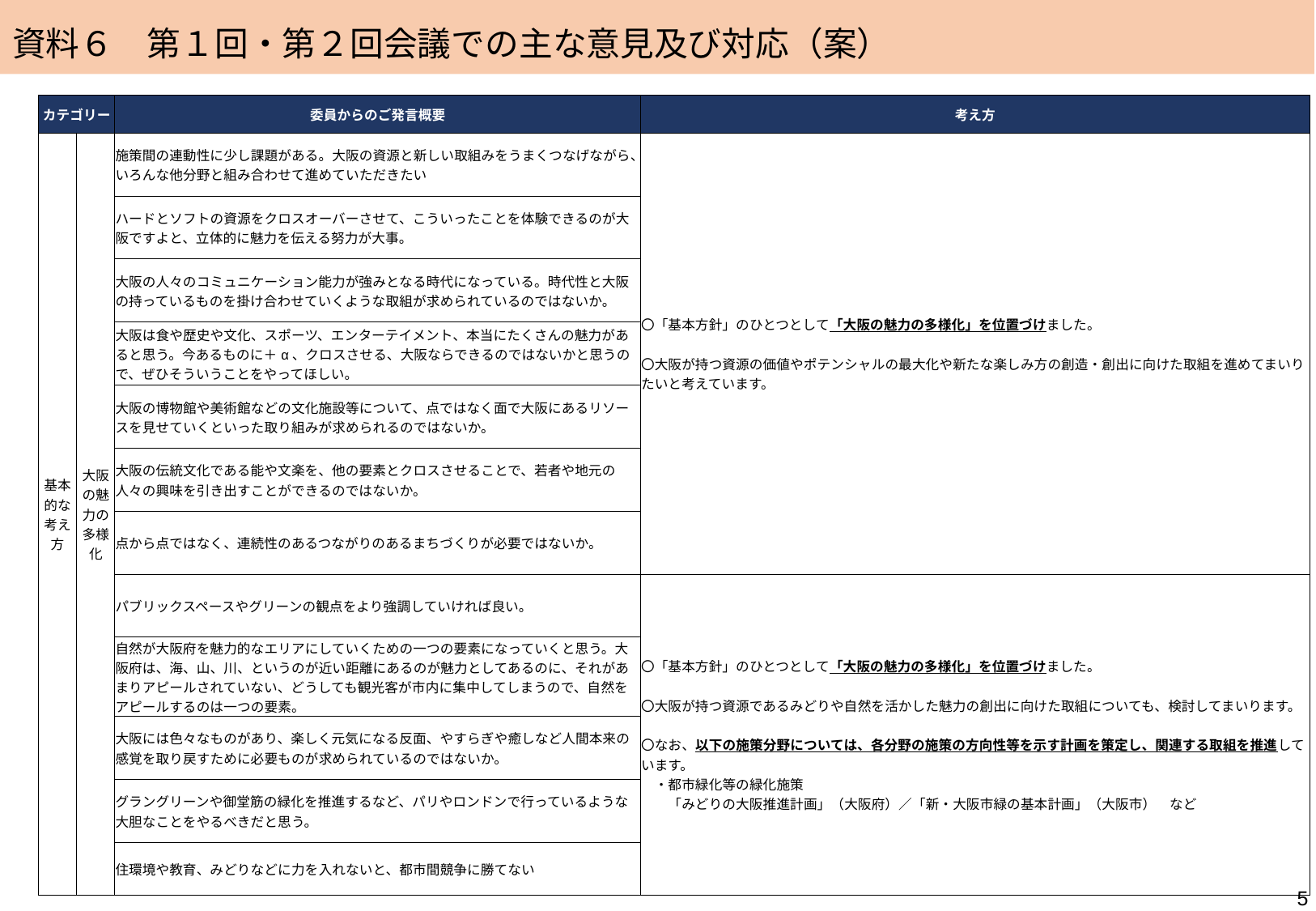

資料６　第１回・第２回会議での主な意見及び対応（案）
| カテゴリー |  | 委員からのご発言概要 | 考え方 |
| --- | --- | --- | --- |
| 基本的な考え方 | 大阪の魅力の多様化 | 施策間の連動性に少し課題がある。大阪の資源と新しい取組みをうまくつなげながら、いろんな他分野と組み合わせて進めていただきたい | 〇「基本方針」のひとつとして「大阪の魅力の多様化」を位置づけました。 〇大阪が持つ資源の価値やポテンシャルの最大化や新たな楽しみ方の創造・創出に向けた取組を進めてまいりたいと考えています。 |
|  |  | ハードとソフトの資源をクロスオーバーさせて、こういったことを体験できるのが大阪ですよと、立体的に魅力を伝える努力が大事。 |  |
|  |  | 大阪の人々のコミュニケーション能力が強みとなる時代になっている。時代性と大阪の持っているものを掛け合わせていくような取組が求められているのではないか。 |  |
|  |  | 大阪は食や歴史や文化、スポーツ、エンターテイメント、本当にたくさんの魅力があると思う。今あるものに＋α、クロスさせる、大阪ならできるのではないかと思うので、ぜひそういうことをやってほしい。 |  |
|  |  | 大阪の博物館や美術館などの文化施設等について、点ではなく面で大阪にあるリソースを見せていくといった取り組みが求められるのではないか。 |  |
|  |  | 大阪の伝統文化である能や文楽を、他の要素とクロスさせることで、若者や地元の人々の興味を引き出すことができるのではないか。 |  |
|  |  | 点から点ではなく、連続性のあるつながりのあるまちづくりが必要ではないか。 |  |
|  |  | パブリックスペースやグリーンの観点をより強調していければ良い。 | 〇「基本方針」のひとつとして「大阪の魅力の多様化」を位置づけました。 〇大阪が持つ資源であるみどりや自然を活かした魅力の創出に向けた取組についても、検討してまいります。 〇なお、以下の施策分野については、各分野の施策の方向性等を示す計画を策定し、関連する取組を推進しています。 　・都市緑化等の緑化施策 　　「みどりの大阪推進計画」（大阪府）／「新・大阪市緑の基本計画」（大阪市）　など |
|  |  | 自然が大阪府を魅力的なエリアにしていくための一つの要素になっていくと思う。大阪府は、海、山、川、というのが近い距離にあるのが魅力としてあるのに、それがあまりアピールされていない、どうしても観光客が市内に集中してしまうので、自然をアピールするのは一つの要素。 |  |
|  |  | 大阪には色々なものがあり、楽しく元気になる反面、やすらぎや癒しなど人間本来の感覚を取り戻すために必要ものが求められているのではないか。 |  |
|  |  | グラングリーンや御堂筋の緑化を推進するなど、パリやロンドンで行っているような大胆なことをやるべきだと思う。 |  |
|  |  | 住環境や教育、みどりなどに力を入れないと、都市間競争に勝てない |  |
5